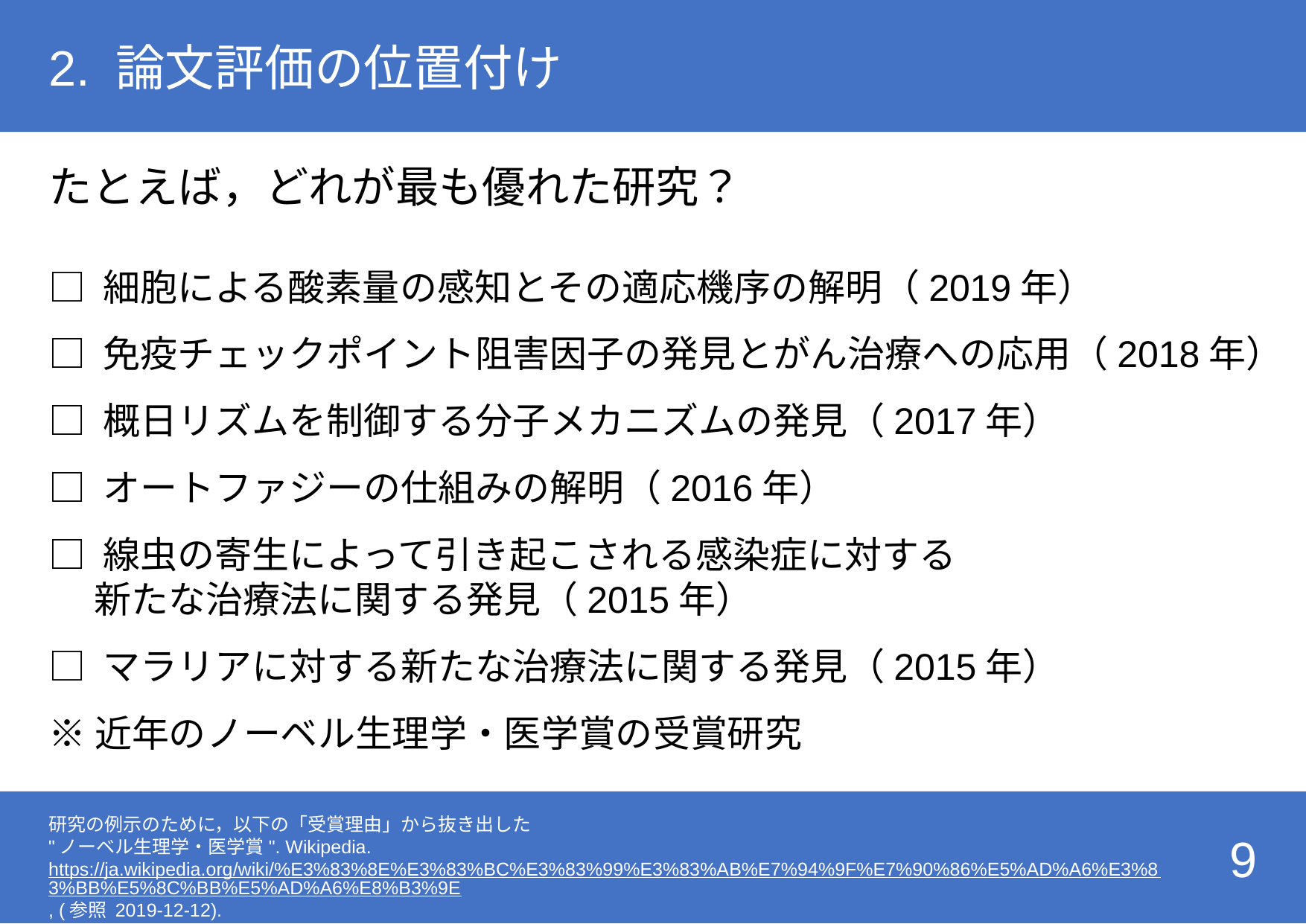

# 2. 論文評価の位置付け
たとえば，どれが最も優れた研究？

□ 細胞による酸素量の感知とその適応機序の解明

□ 免疫チェックポイント阻害因子の発見とがん治療への応用

□ 概日リズムを制御する分子メカニズムの発見

□ オートファジーの仕組みの解明

□ 線虫の寄生によって引き起こされる感染症に対する
　 新たな治療法に関する発見

□ マラリアに対する新たな治療法に関する発見
たとえば，どれが最も優れた研究？

□ 細胞による酸素量の感知とその適応機序の解明（2019年）

□ 免疫チェックポイント阻害因子の発見とがん治療への応用（2018年）

□ 概日リズムを制御する分子メカニズムの発見（2017年）

□ オートファジーの仕組みの解明（2016年）

□ 線虫の寄生によって引き起こされる感染症に対する
　 新たな治療法に関する発見（2015年）

□ マラリアに対する新たな治療法に関する発見（2015年）

※近年のノーベル生理学・医学賞の受賞研究
研究の例示のために，以下の「受賞理由」から抜き出した
"ノーベル生理学・医学賞". Wikipedia. https://ja.wikipedia.org/wiki/%E3%83%8E%E3%83%BC%E3%83%99%E3%83%AB%E7%94%9F%E7%90%86%E5%AD%A6%E3%83%BB%E5%8C%BB%E5%AD%A6%E8%B3%9E, (参照 2019-12-12).
9